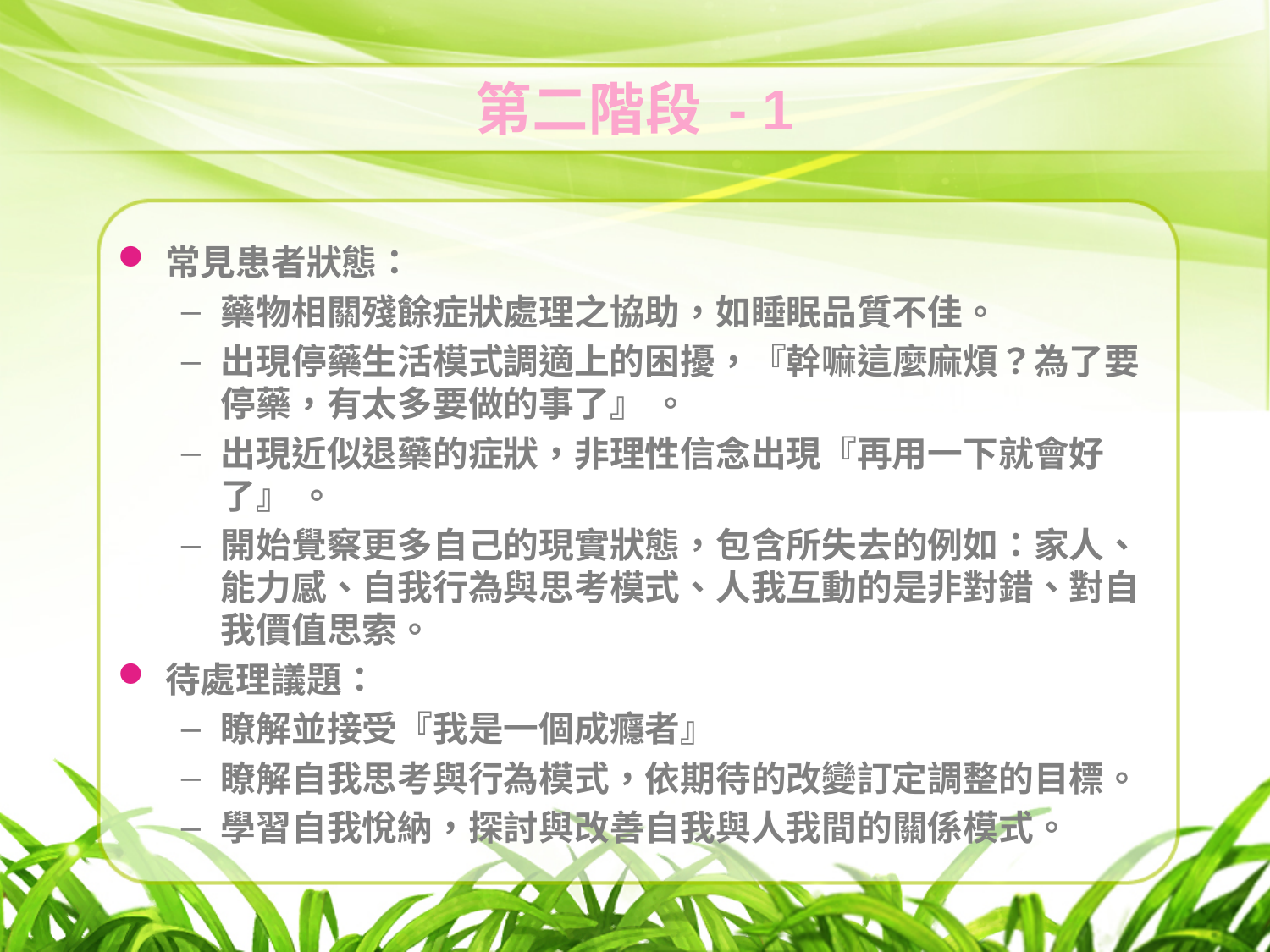

# 第二階段 - 1
常見患者狀態：
藥物相關殘餘症狀處理之協助，如睡眠品質不佳。
出現停藥生活模式調適上的困擾，『幹嘛這麼麻煩？為了要停藥，有太多要做的事了』 。
出現近似退藥的症狀，非理性信念出現『再用一下就會好了』 。
開始覺察更多自己的現實狀態，包含所失去的例如：家人、能力感、自我行為與思考模式、人我互動的是非對錯、對自我價值思索。
待處理議題：
瞭解並接受『我是一個成癮者』
瞭解自我思考與行為模式，依期待的改變訂定調整的目標。
學習自我悅納，探討與改善自我與人我間的關係模式。